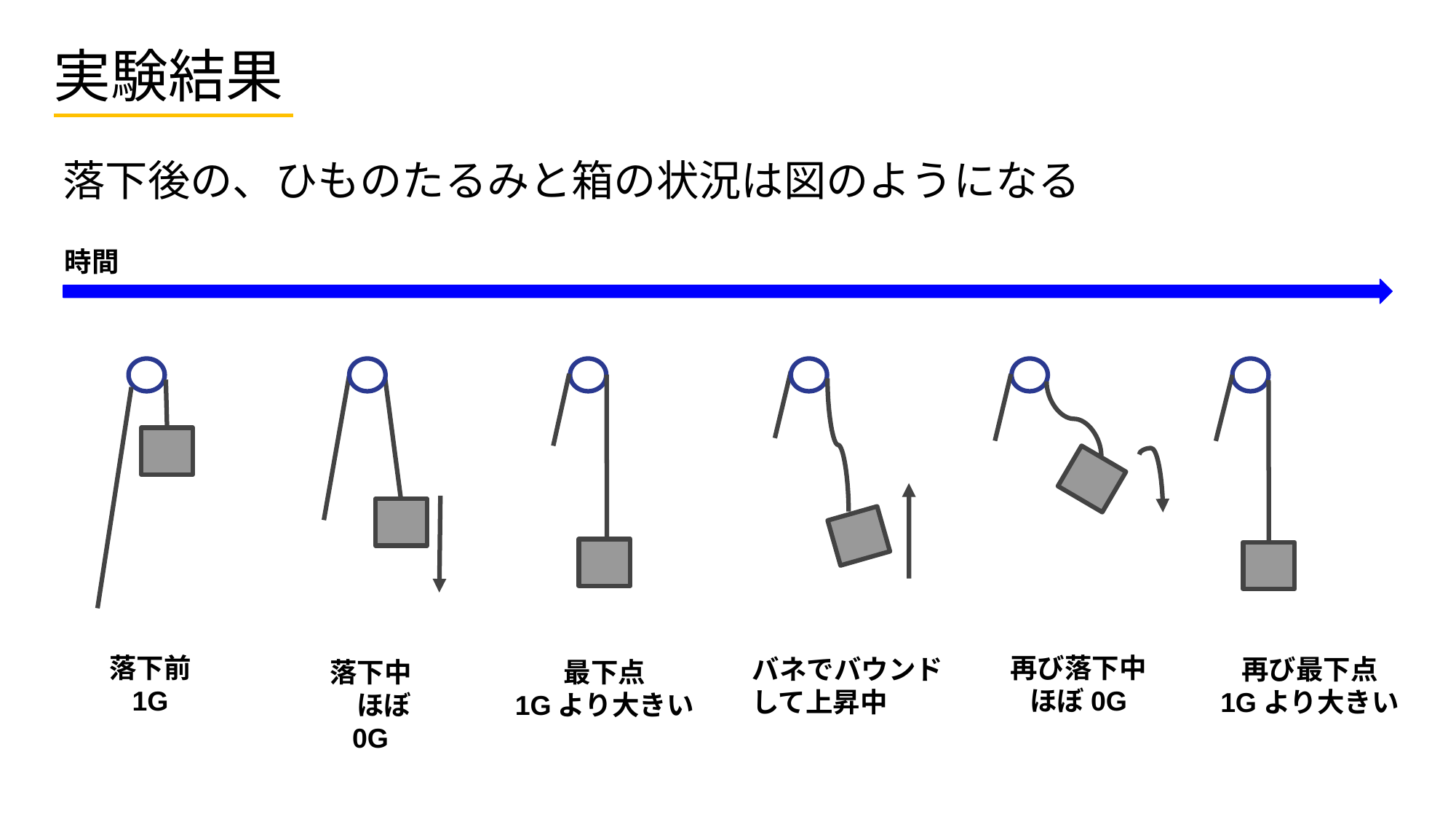

# 実験結果
落下後の、ひものたるみと箱の状況は図のようになる
時間

再び落下中
ほぼ0G

落下前
1G
バネでバウンド
して上昇中
再び最下点
1Gより大きい

落下中
ほぼ0G
最下点
1Gより大きい